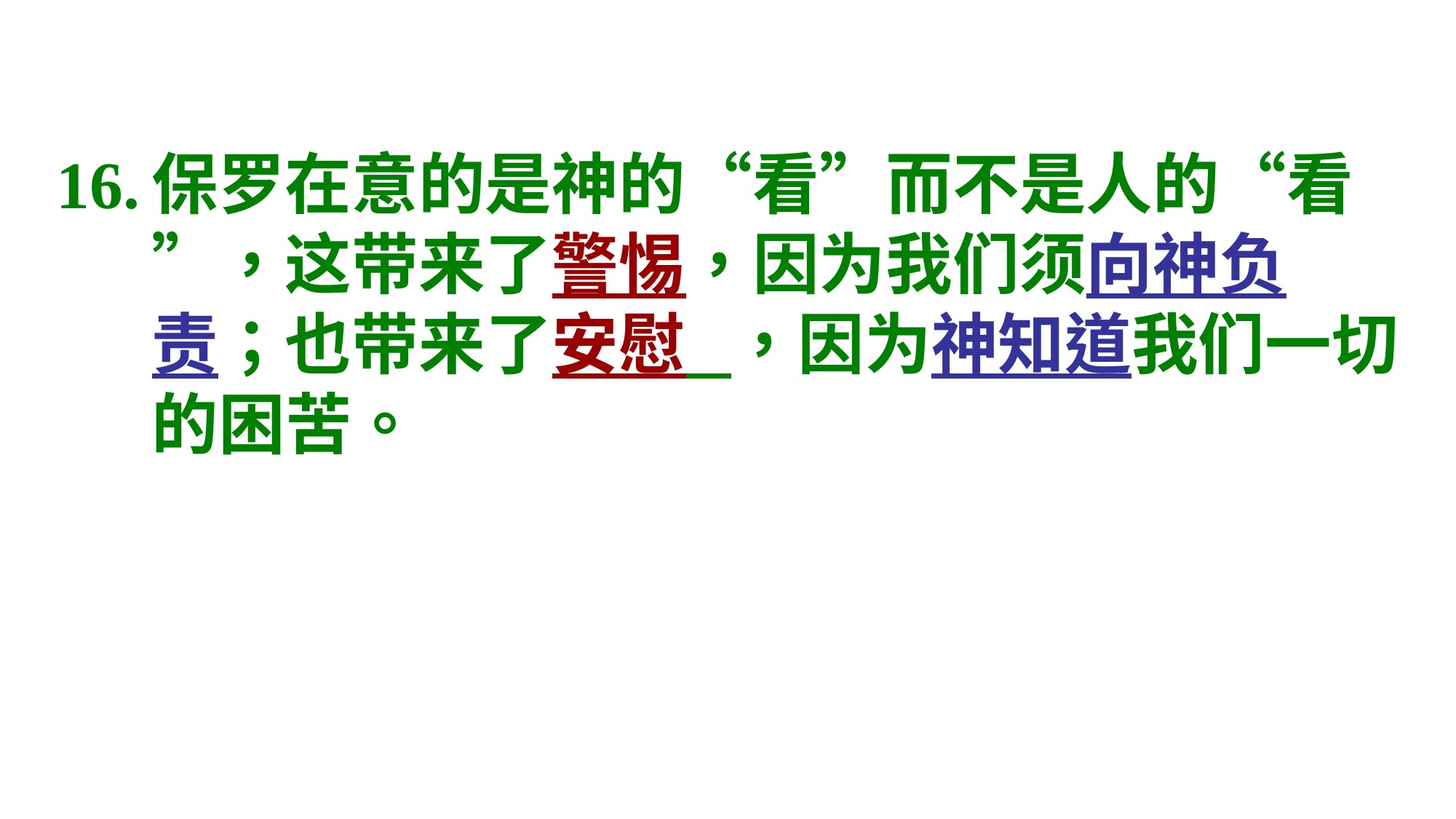

16.	保罗在意的是神的“看”而不是人的“看”，这带来了警惕，因为我们须向神负责；也带来了安慰   ，因为神知道我们一切的困苦。